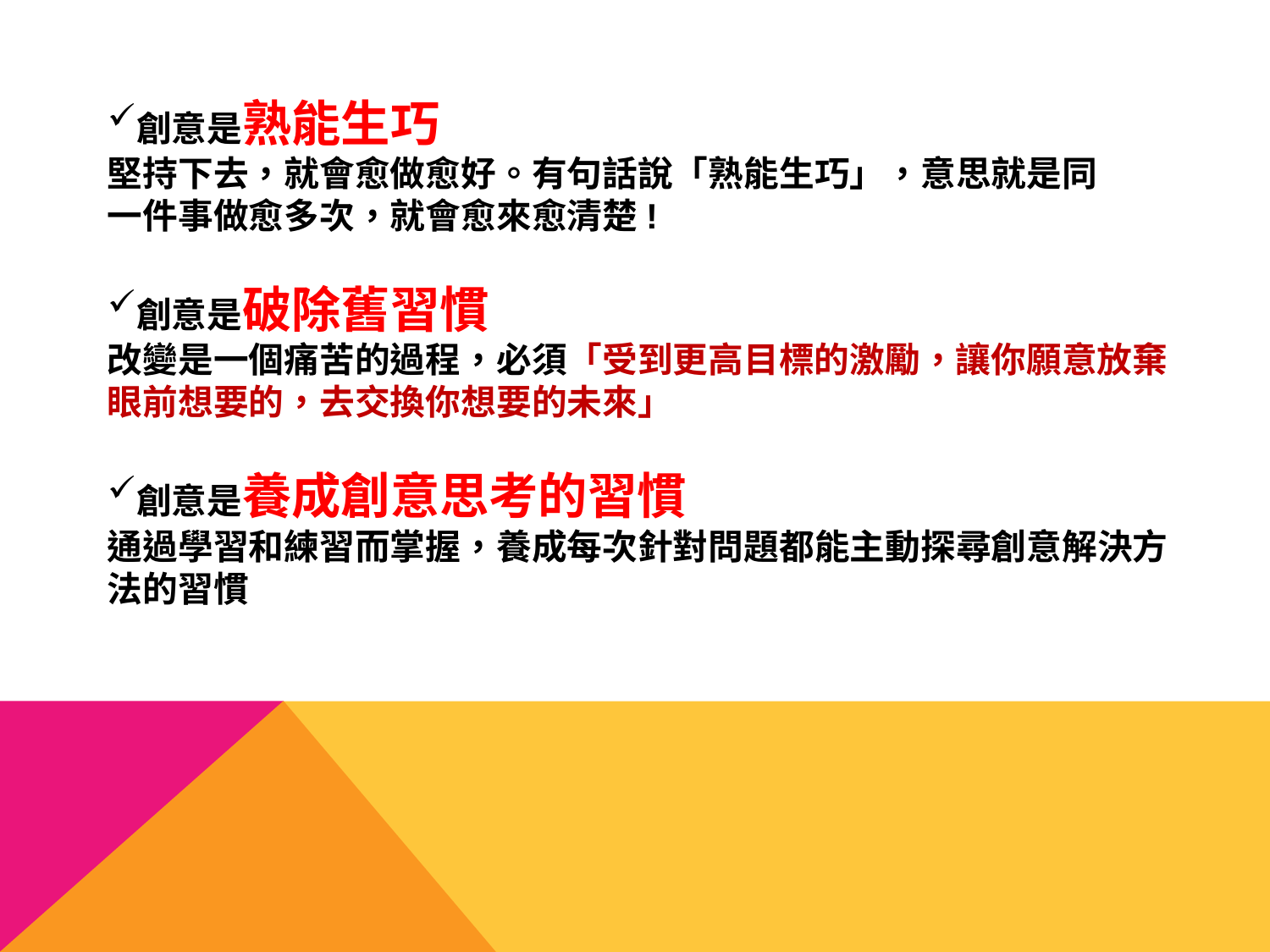

創意是熟能生巧
堅持下去，就會愈做愈好。有句話說「熟能生巧」，意思就是同
一件事做愈多次，就會愈來愈清楚!

創意是破除舊習慣
改變是一個痛苦的過程，必須「受到更高目標的激勵，讓你願意放棄眼前想要的，去交換你想要的未來」

創意是養成創意思考的習慣
通過學習和練習而掌握，養成每次針對問題都能主動探尋創意解決方法的習慣